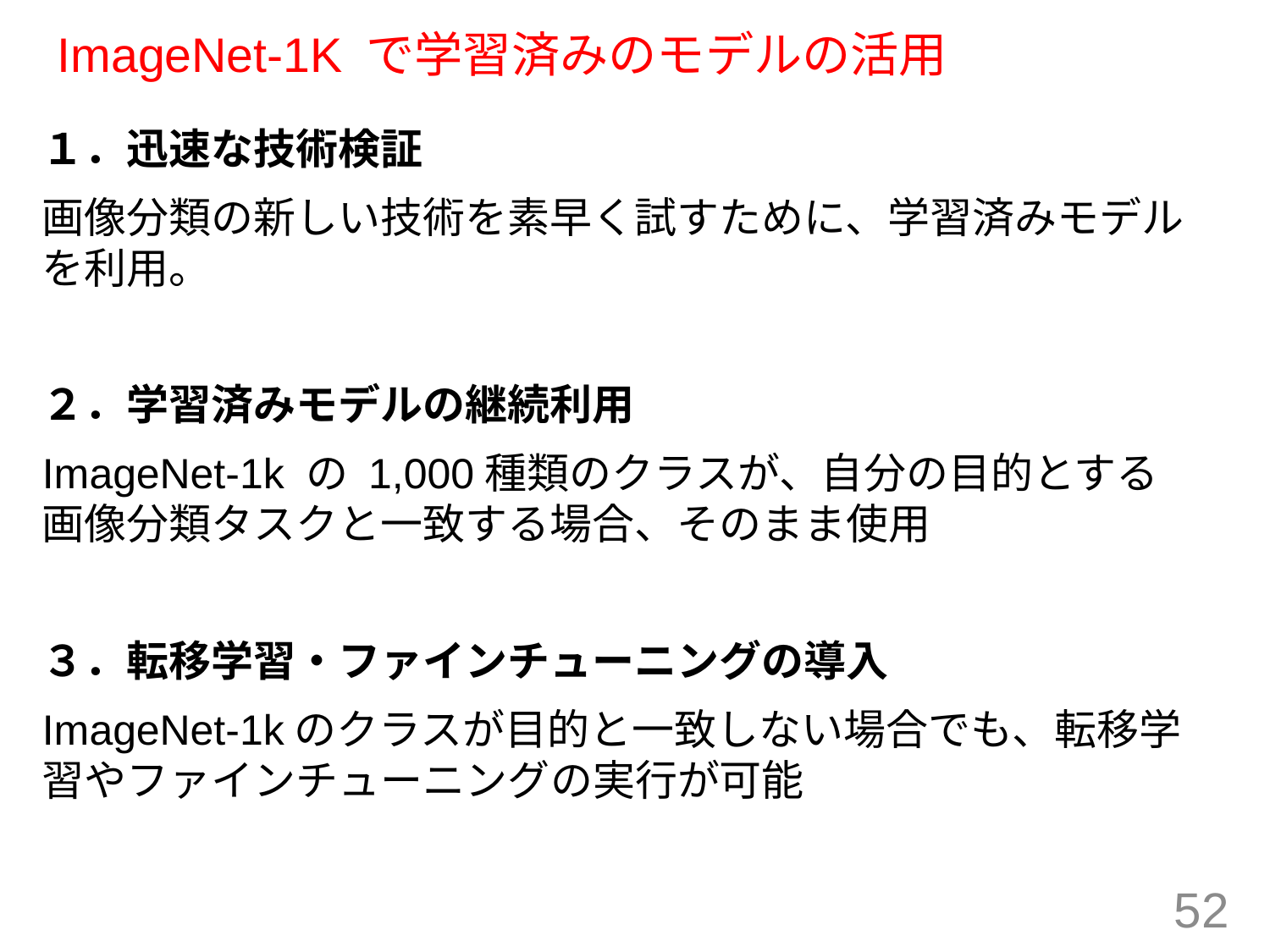

# ImageNet-1K で学習済みのモデルの活用
１．迅速な技術検証
画像分類の新しい技術を素早く試すために、学習済みモデルを利用。

２．学習済みモデルの継続利用
ImageNet-1k の 1,000種類のクラスが、自分の目的とする画像分類タスクと一致する場合、そのまま使用

３．転移学習・ファインチューニングの導入
ImageNet-1kのクラスが目的と一致しない場合でも、転移学習やファインチューニングの実行が可能

52